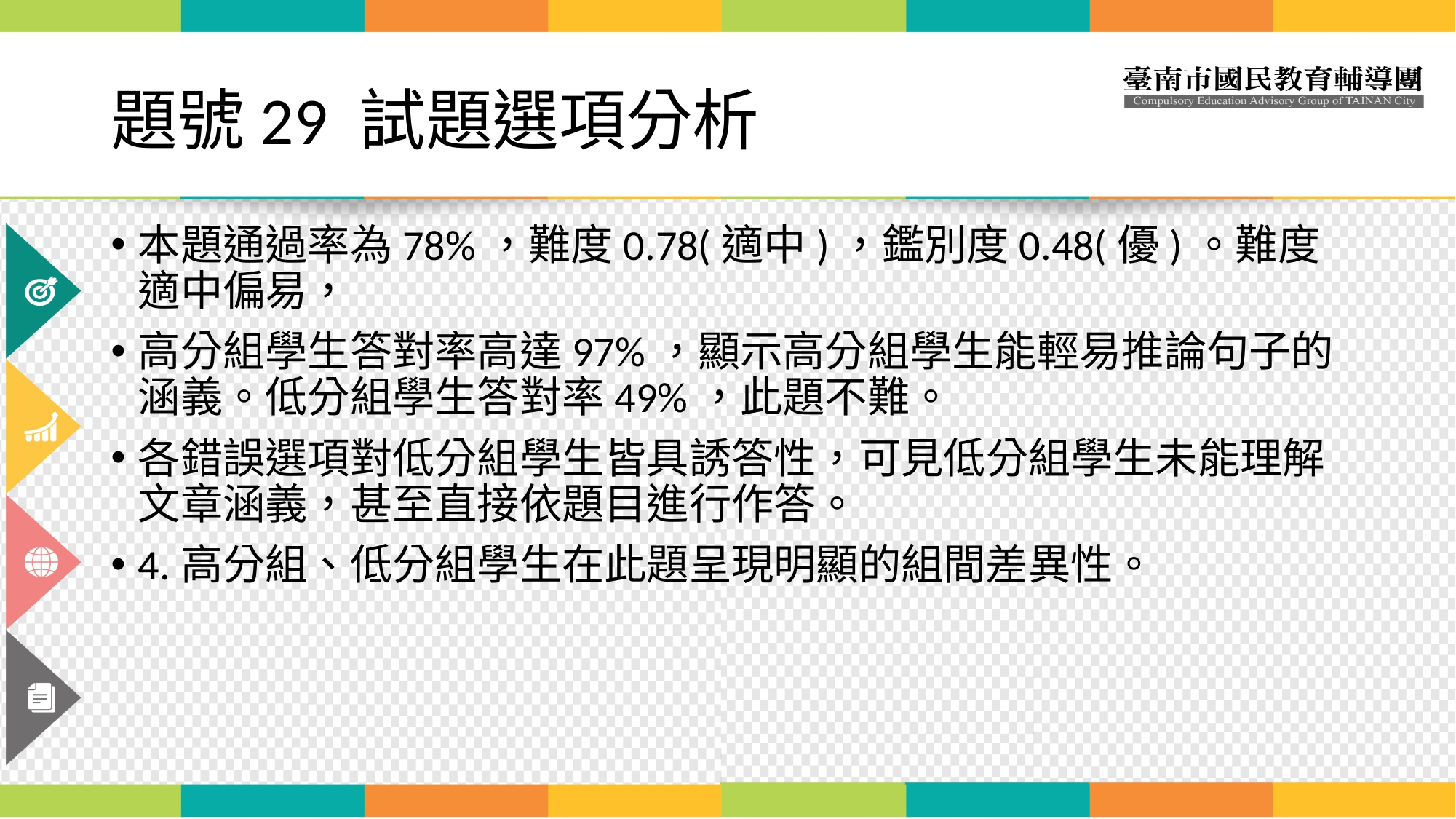

# 題號29 試題選項分析
本題通過率為78%，難度0.78(適中)，鑑別度0.48(優)。難度適中偏易，
高分組學生答對率高達97%，顯示高分組學生能輕易推論句子的涵義。低分組學生答對率49%，此題不難。
各錯誤選項對低分組學生皆具誘答性，可見低分組學生未能理解文章涵義，甚至直接依題目進行作答。
4.高分組、低分組學生在此題呈現明顯的組間差異性。